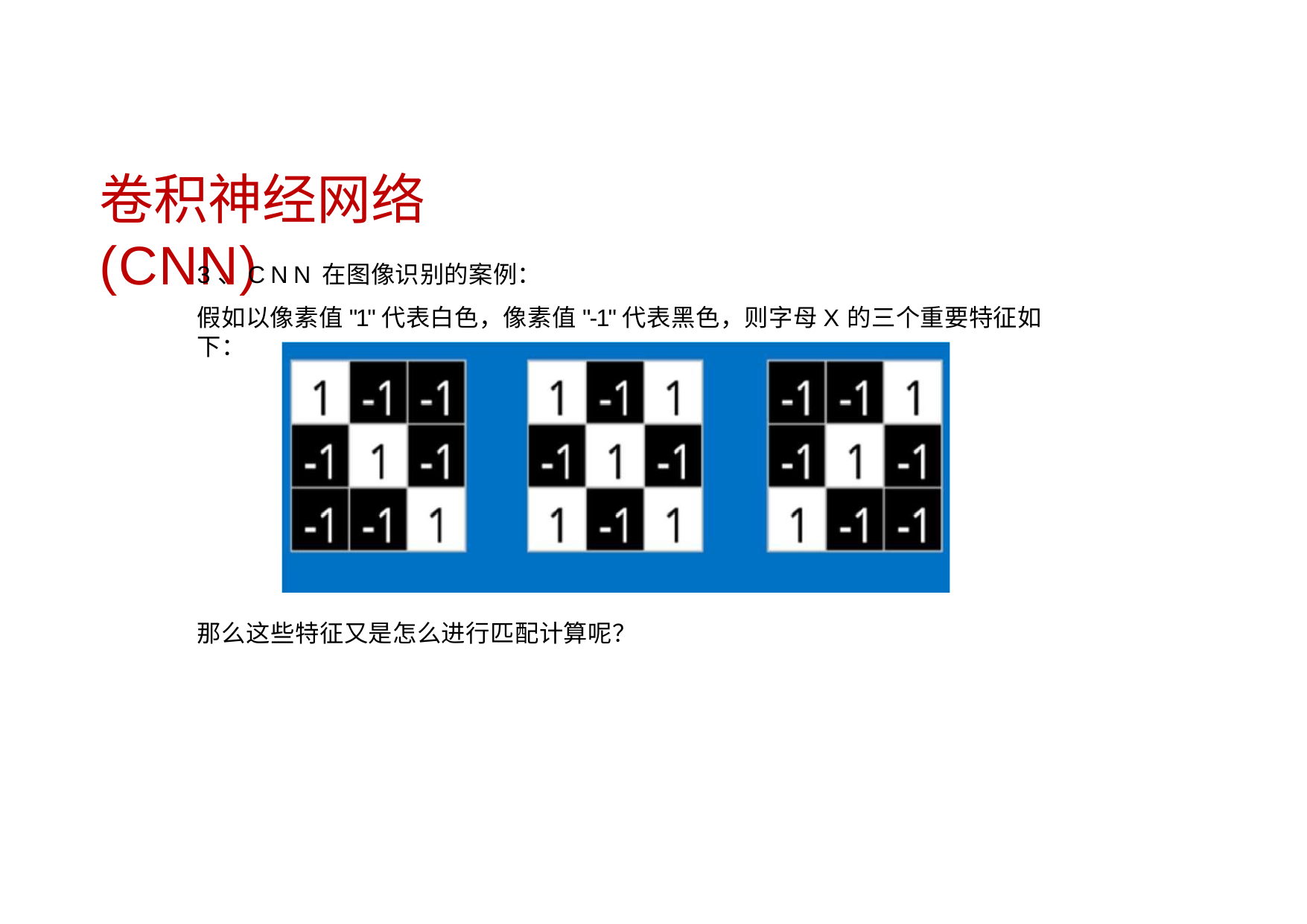

# 卷积神经网络(CNN)
3、CNN在图像识别的案例：
假如以像素值"1"代表白色，像素值"-1"代表黑色，则字母X的三个重要特征如下：

那么这些特征又是怎么进行匹配计算呢？